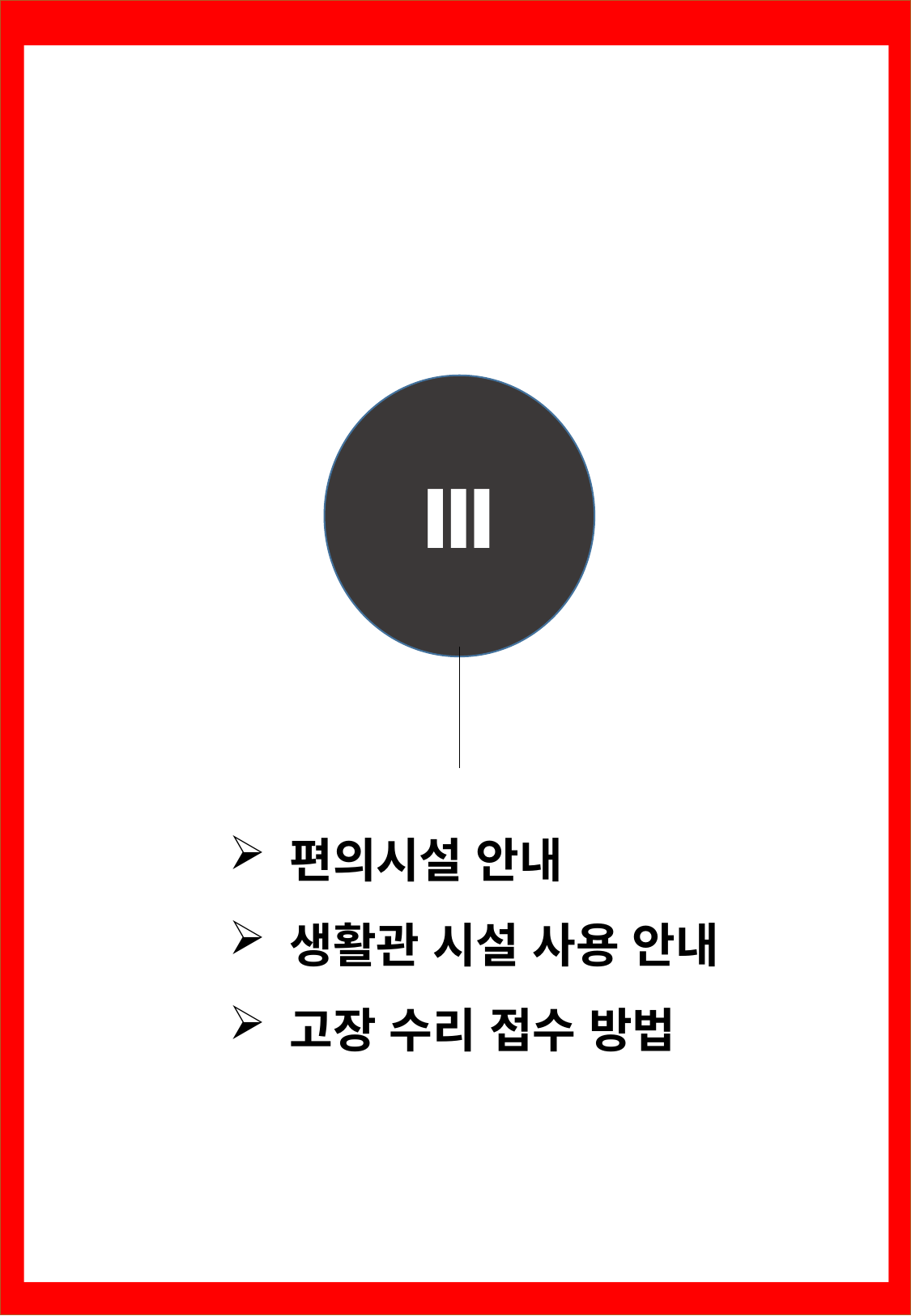

Ⅲ
편의시설 안내
생활관 시설 사용 안내
고장 수리 접수 방법